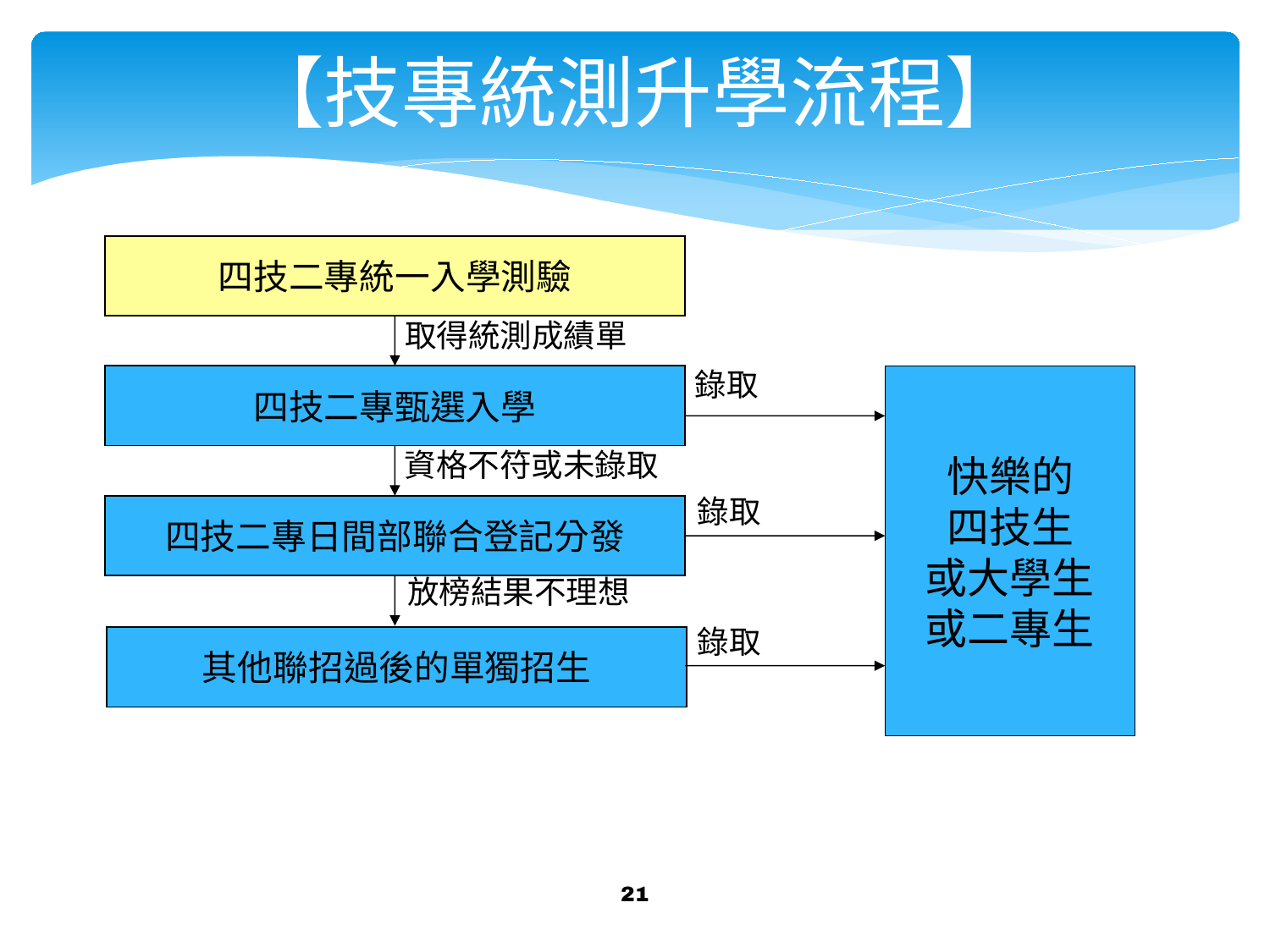

【技專統測升學流程】
四技二專統一入學測驗
取得統測成績單

錄取
四技二專甄選入學
快樂的
四技生
或大學生
或二專生

資格不符或未錄取

錄取
四技二專日間部聯合登記分發

放榜結果不理想

錄取
其他聯招過後的單獨招生

21